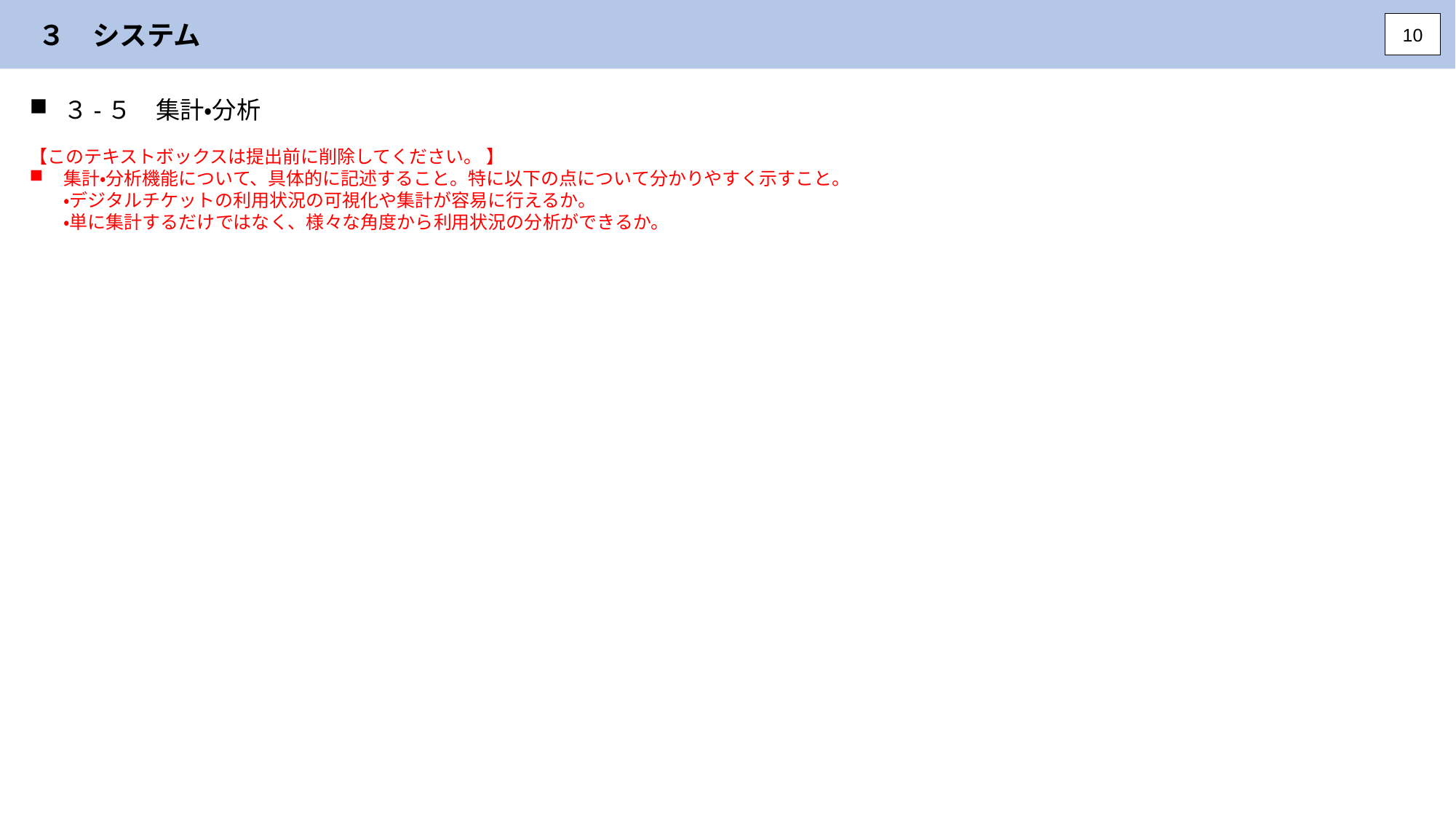

３　システム
10
３-５　集計・分析
【このテキストボックスは提出前に削除してください。 】
集計・分析機能について、具体的に記述すること。特に以下の点について分かりやすく示すこと。
・デジタルチケットの利用状況の可視化や集計が容易に行えるか。
・単に集計するだけではなく、様々な角度から利用状況の分析ができるか。